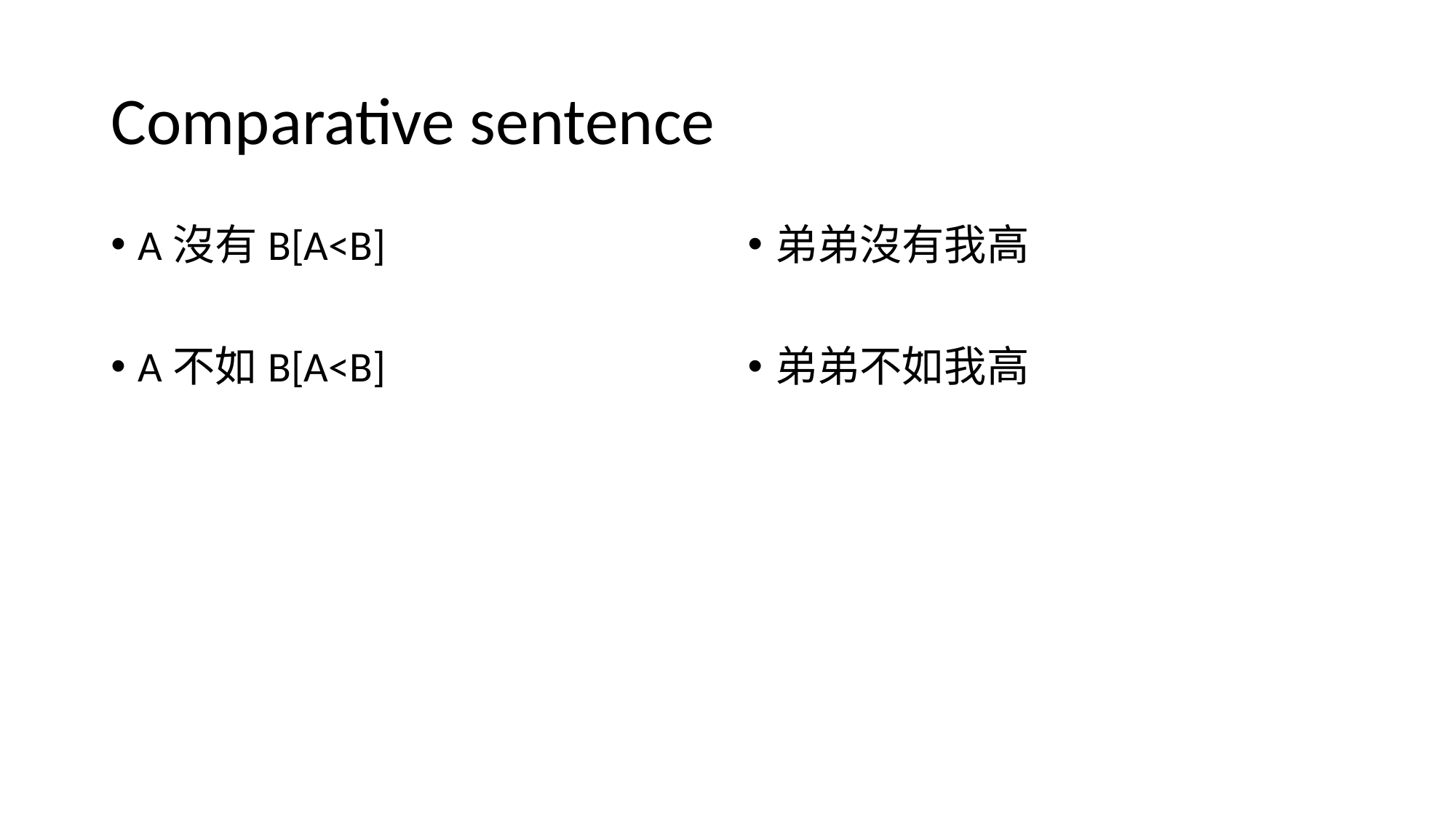

# Comparative sentence
A沒有B[A<B]

A不如B[A<B]

弟弟沒有我高

弟弟不如我高